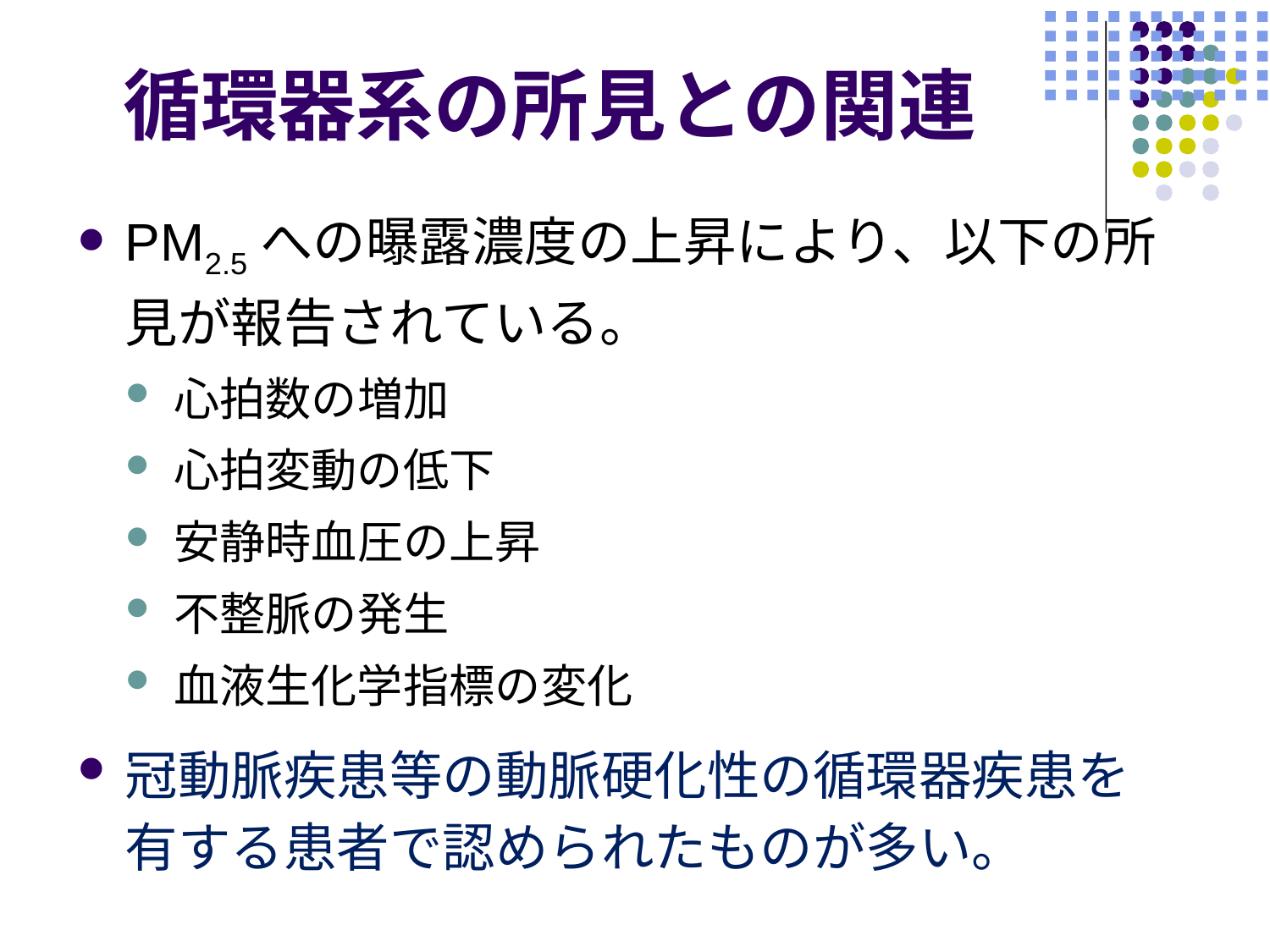

循環器系の所見との関連
PM2.5への曝露濃度の上昇により、以下の所見が報告されている。
心拍数の増加
心拍変動の低下
安静時血圧の上昇
不整脈の発生
血液生化学指標の変化
冠動脈疾患等の動脈硬化性の循環器疾患を有する患者で認められたものが多い。